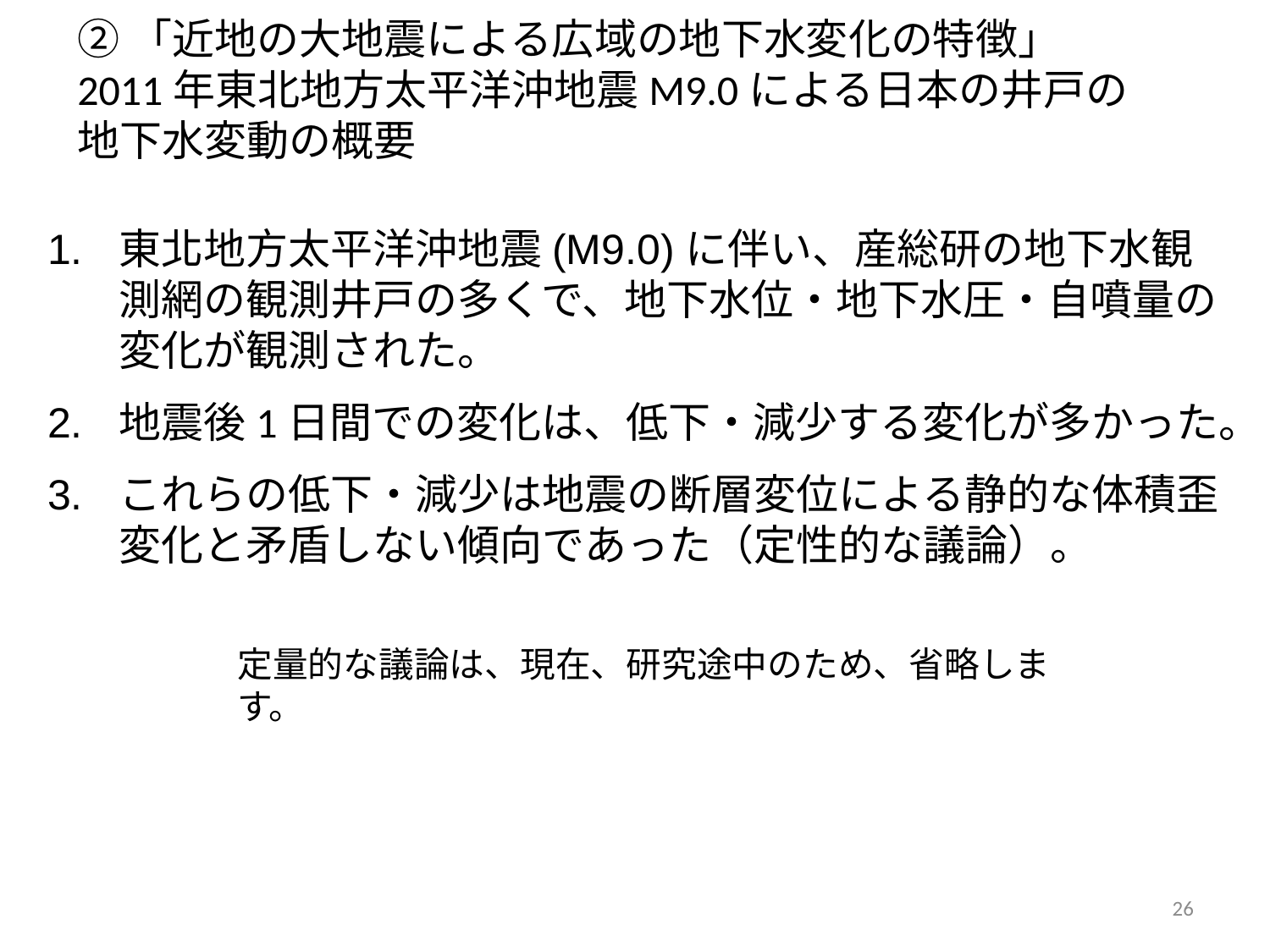

②「近地の大地震による広域の地下水変化の特徴」
2011年東北地方太平洋沖地震M9.0による日本の井戸の地下水変動の概要
東北地方太平洋沖地震(M9.0)に伴い、産総研の地下水観測網の観測井戸の多くで、地下水位・地下水圧・自噴量の変化が観測された。
地震後1日間での変化は、低下・減少する変化が多かった。
これらの低下・減少は地震の断層変位による静的な体積歪変化と矛盾しない傾向であった（定性的な議論）。
定量的な議論は、現在、研究途中のため、省略します。
26